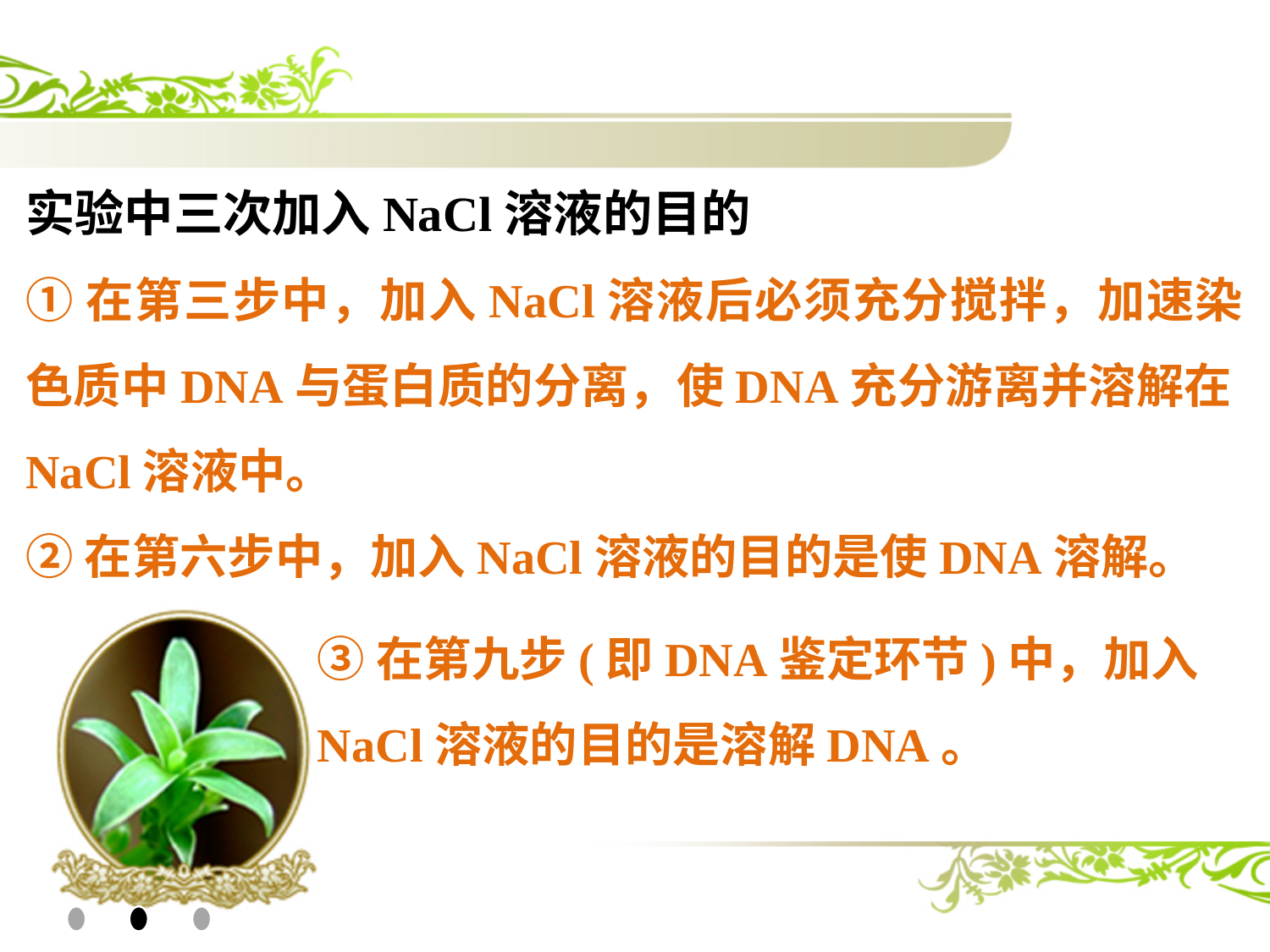

实验中三次加入NaCl溶液的目的
①在第三步中，加入NaCl溶液后必须充分搅拌，加速染色质中DNA与蛋白质的分离，使DNA充分游离并溶解在NaCl溶液中。
②在第六步中，加入NaCl溶液的目的是使DNA溶解。
③在第九步(即DNA鉴定环节)中，加入NaCl溶液的目的是溶解DNA。